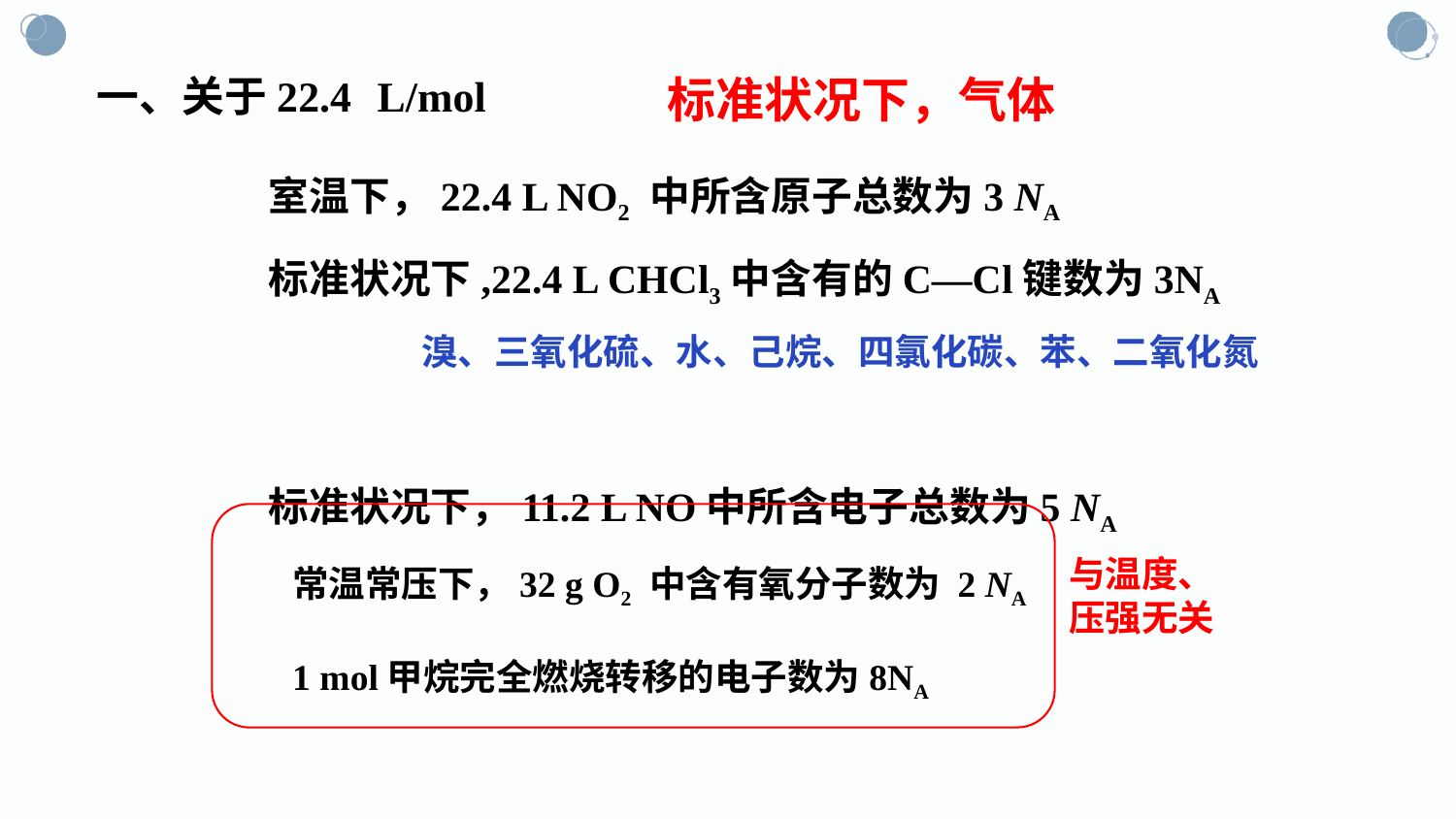

一、关于22.4
L/mol
标准状况下，气体
室温下，22.4 L NO2 中所含原子总数为3 NA
标准状况下,22.4 L CHCl3中含有的C—Cl键数为3NA

标准状况下，11.2 L NO中所含电子总数为5 NA

溴、三氧化硫、水、己烷、四氯化碳、苯、二氧化氮

与温度、压强无关
常温常压下，32 g O2 中含有氧分子数为 2 NA

1 mol甲烷完全燃烧转移的电子数为8NA